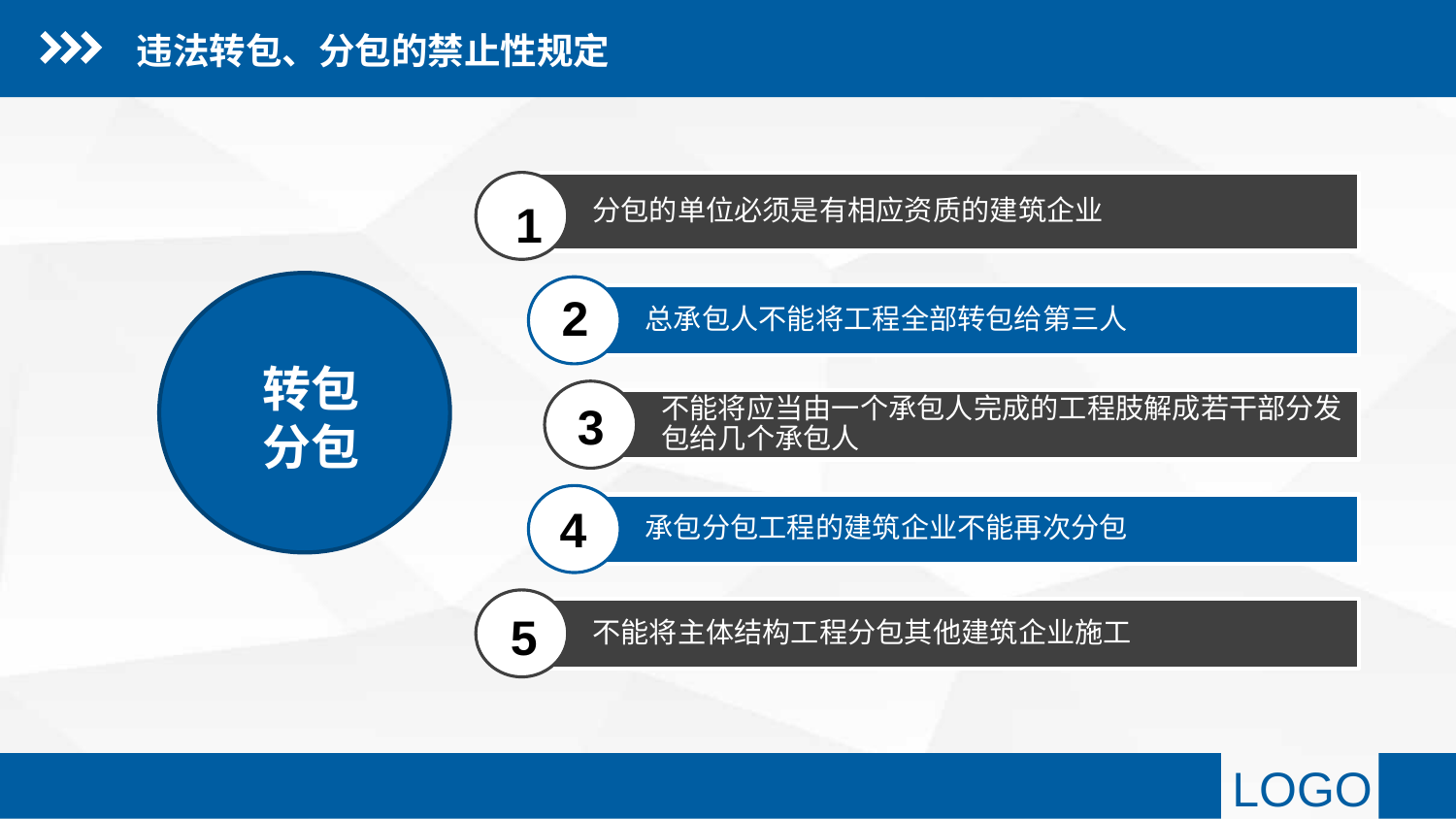

违法转包、分包的禁止性规定

分包的单位必须是有相应资质的建筑企业
1

2
总承包人不能将工程全部转包给第三人

3
不能将应当由一个承包人完成的工程肢解成若干部分发包给几个承包人

4
承包分包工程的建筑企业不能再次分包

不能将主体结构工程分包其他建筑企业施工
5

转包
分包